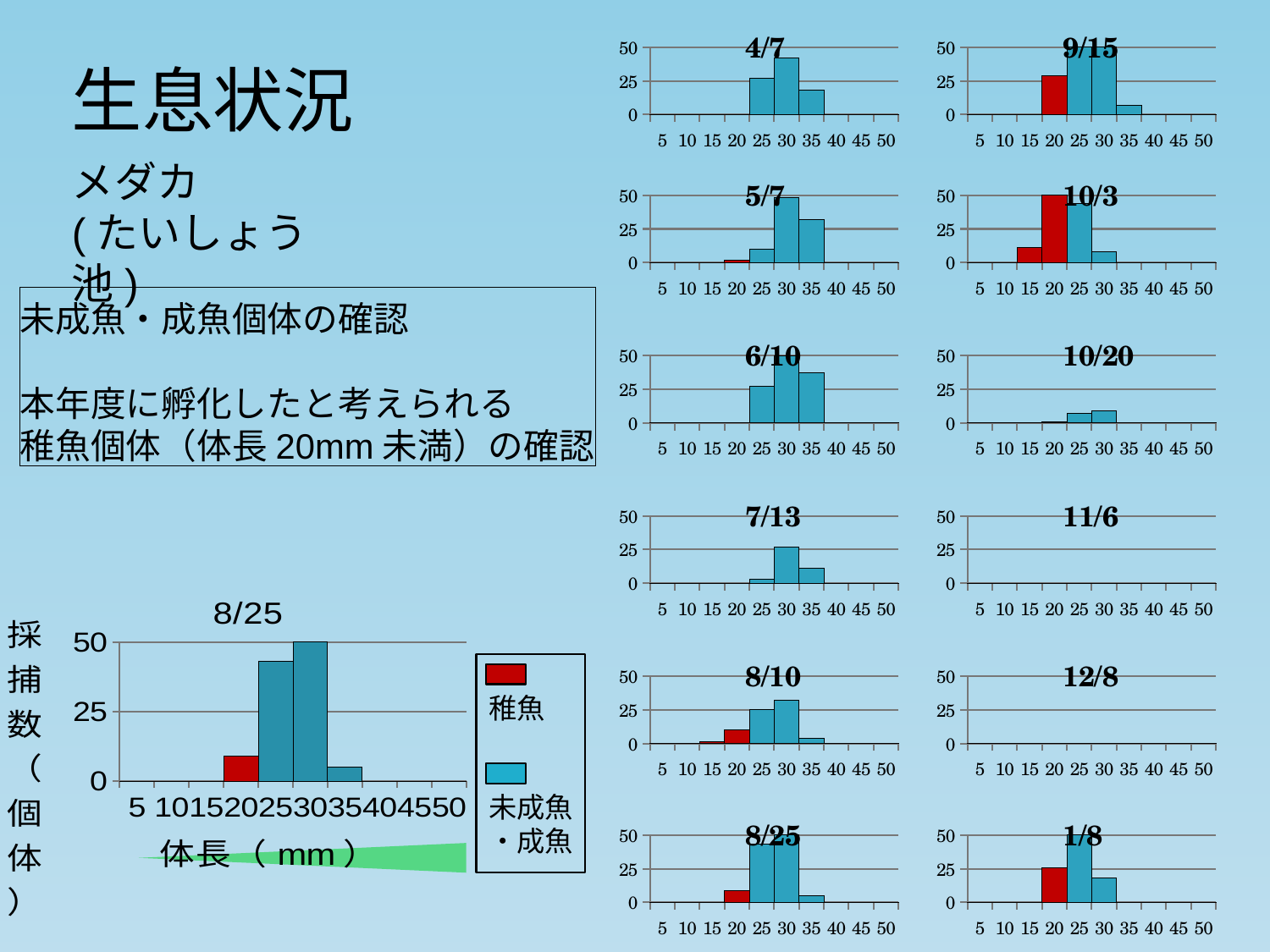

### Chart: 4/7

| Category | 4/7 |
|---|---|
| 5 | 0.0 |
| 10 | 0.0 |
| 15 | 0.0 |
| 20 | 0.0 |
| 25 | 27.0 |
| 30 | 42.0 |
| 35 | 18.0 |
| 40 | 0.0 |
| 45 | 0.0 |
| 50 | 0.0 |

### Chart: 9/15

| Category | 9/15 |
|---|---|
| 5 | 0.0 |
| 10 | 0.0 |
| 15 | 0.0 |
| 20 | 29.0 |
| 25 | 62.0 |
| 30 | 54.0 |
| 35 | 7.0 |
| 40 | 0.0 |
| 45 | 0.0 |
| 50 | 0.0 |
生息状況

メダカ
(たいしょう池)

### Chart: 5/7

| Category | 5/7 |
|---|---|
| 5 | 0.0 |
| 10 | 0.0 |
| 15 | 0.0 |
| 20 | 2.0 |
| 25 | 10.0 |
| 30 | 48.0 |
| 35 | 32.0 |
| 40 | 0.0 |
| 45 | 0.0 |
| 50 | 0.0 |

### Chart: 10/3

| Category | 10/3 |
|---|---|
| 5 | 0.0 |
| 10 | 0.0 |
| 15 | 11.0 |
| 20 | 54.0 |
| 25 | 44.0 |
| 30 | 8.0 |
| 35 | 0.0 |
| 40 | 0.0 |
| 45 | 0.0 |
| 50 | 0.0 |
未成魚・成魚個体の確認

本年度に孵化したと考えられる
稚魚個体（体長20mm未満）の確認

### Chart: 6/10

| Category | 6/10 |
|---|---|
| 5 | 0.0 |
| 10 | 0.0 |
| 15 | 0.0 |
| 20 | 0.0 |
| 25 | 27.0 |
| 30 | 104.0 |
| 35 | 37.0 |
| 40 | 0.0 |
| 45 | 0.0 |
| 50 | 0.0 |

### Chart: 10/20

| Category | 10/20 |
|---|---|
| 5 | 0.0 |
| 10 | 0.0 |
| 15 | 0.0 |
| 20 | 1.0 |
| 25 | 7.0 |
| 30 | 9.0 |
| 35 | 0.0 |
| 40 | 0.0 |
| 45 | 0.0 |
| 50 | 0.0 |

### Chart: 7/13

| Category | 7/13 |
|---|---|
| 5 | 0.0 |
| 10 | 0.0 |
| 15 | 0.0 |
| 20 | 0.0 |
| 25 | 3.0 |
| 30 | 27.0 |
| 35 | 11.0 |
| 40 | 0.0 |
| 45 | 0.0 |
| 50 | 0.0 |

### Chart: 11/6

| Category | 11/6 |
|---|---|
| 5 | 0.0 |
| 10 | 0.0 |
| 15 | 0.0 |
| 20 | 0.0 |
| 25 | 0.0 |
| 30 | 0.0 |
| 35 | 0.0 |
| 40 | 0.0 |
| 45 | 0.0 |
| 50 | 0.0 |

[unsupported chart]

### Chart: 8/10

| Category | 8/10 |
|---|---|
| 5 | 0.0 |
| 10 | 0.0 |
| 15 | 1.0 |
| 20 | 10.0 |
| 25 | 25.0 |
| 30 | 32.0 |
| 35 | 4.0 |
| 40 | 0.0 |
| 45 | 0.0 |
| 50 | 0.0 |

### Chart: 12/8

| Category | 12/8 |
|---|---|
| 5 | 0.0 |
| 10 | 0.0 |
| 15 | 0.0 |
| 20 | 0.0 |
| 25 | 0.0 |
| 30 | 0.0 |
| 35 | 0.0 |
| 40 | 0.0 |
| 45 | 0.0 |
| 50 | 0.0 |

稚魚

未成魚
・成魚

### Chart: 8/25

| Category | 8/25 |
|---|---|
| 5 | 0.0 |
| 10 | 0.0 |
| 15 | 0.0 |
| 20 | 9.0 |
| 25 | 43.0 |
| 30 | 52.0 |
| 35 | 5.0 |
| 40 | 0.0 |
| 45 | 0.0 |
| 50 | 0.0 |

### Chart: 1/8

| Category | 1/8 |
|---|---|
| 5 | 0.0 |
| 10 | 0.0 |
| 15 | 0.0 |
| 20 | 26.0 |
| 25 | 52.0 |
| 30 | 18.0 |
| 35 | 0.0 |
| 40 | 0.0 |
| 45 | 0.0 |
| 50 | 0.0 |